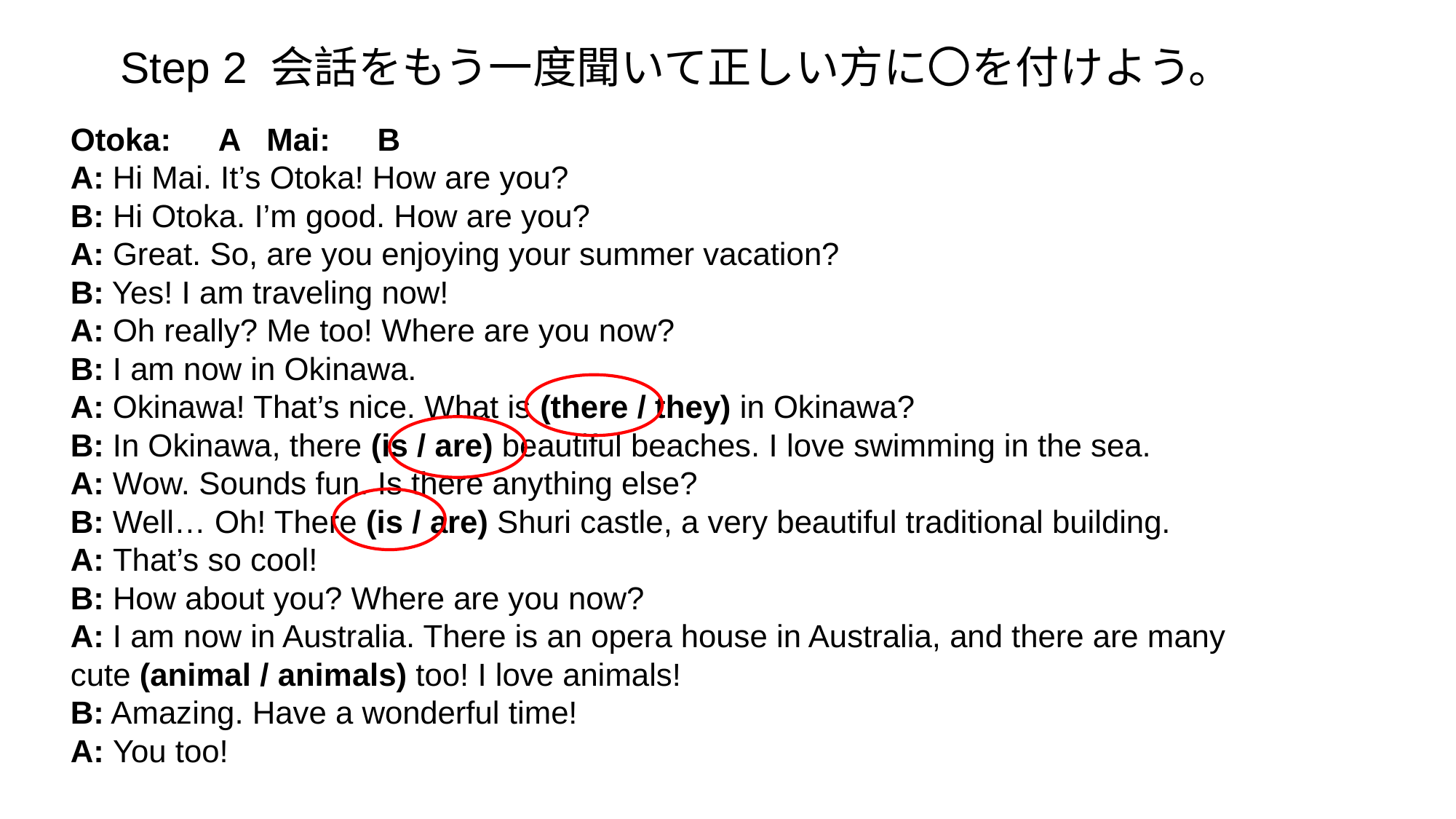

# Step 2 会話をもう一度聞いて正しい方に〇を付けよう。
Otoka:　A   Mai:　B
A: Hi Mai. It’s Otoka! How are you?
B: Hi Otoka. I’m good. How are you?
A: Great. So, are you enjoying your summer vacation?
B: Yes! I am traveling now!
A: Oh really? Me too! Where are you now?
B: I am now in Okinawa.
A: Okinawa! That’s nice. What is (there / they) in Okinawa?
B: In Okinawa, there (is / are) beautiful beaches. I love swimming in the sea.
A: Wow. Sounds fun. Is there anything else?
B: Well… Oh! There (is / are) Shuri castle, a very beautiful traditional building.
A: That’s so cool!
B: How about you? Where are you now?
A: I am now in Australia. There is an opera house in Australia, and there are many
cute (animal / animals) too! I love animals!
B: Amazing. Have a wonderful time!
A: You too!